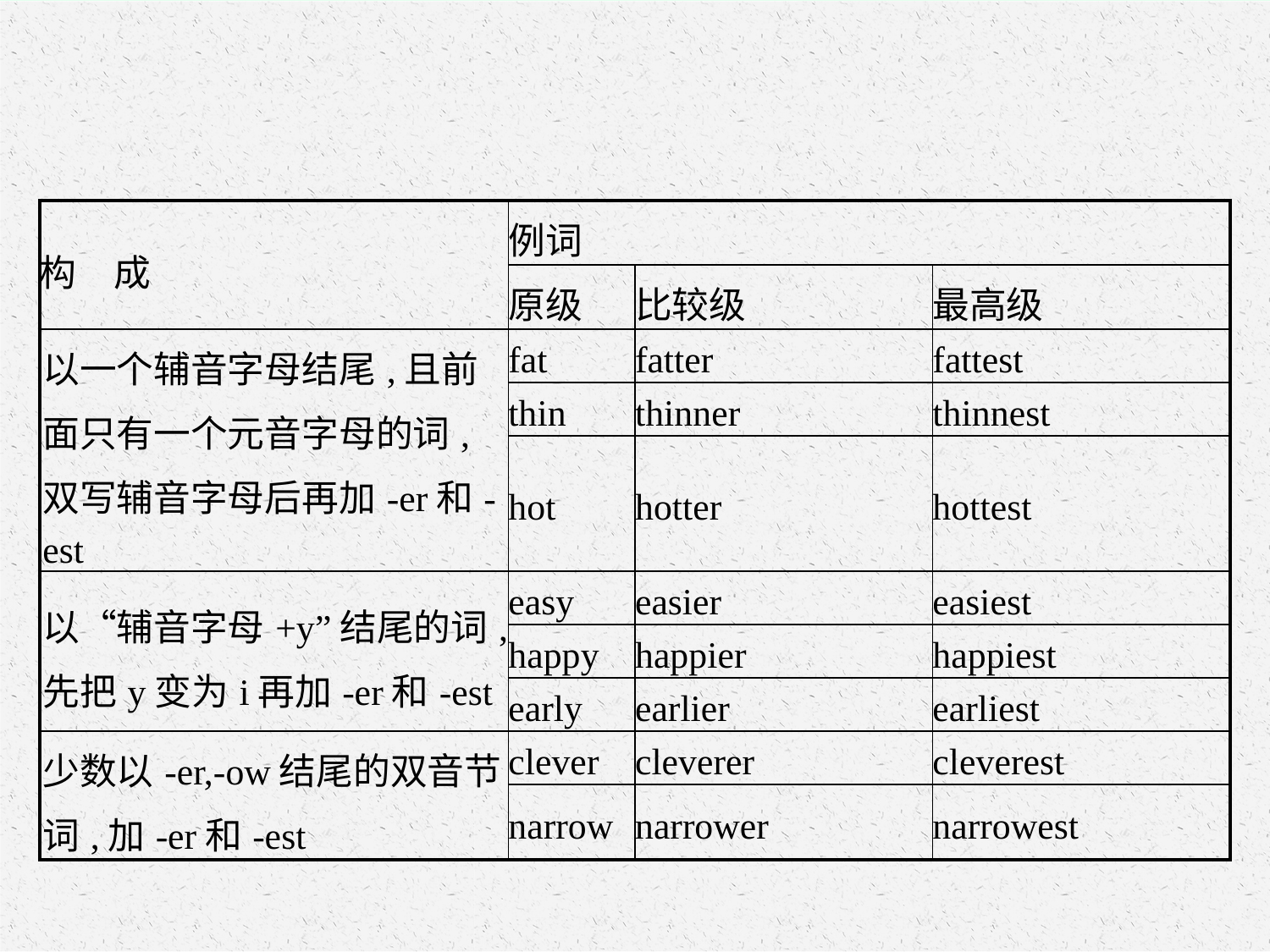

| 构　成 | 例词 |  |  |
| --- | --- | --- | --- |
|  | 原级 | 比较级 | 最高级 |
| 以一个辅音字母结尾,且前面只有一个元音字母的词,双写辅音字母后再加-er和-est | fat | fatter | fattest |
|  | thin | thinner | thinnest |
|  | hot | hotter | hottest |
| 以“辅音字母+y”结尾的词,先把y变为i再加-er和-est | easy | easier | easiest |
|  | happy | happier | happiest |
|  | early | earlier | earliest |
| 少数以-er,-ow结尾的双音节词,加-er和-est | clever | cleverer | cleverest |
|  | narrow | narrower | narrowest |